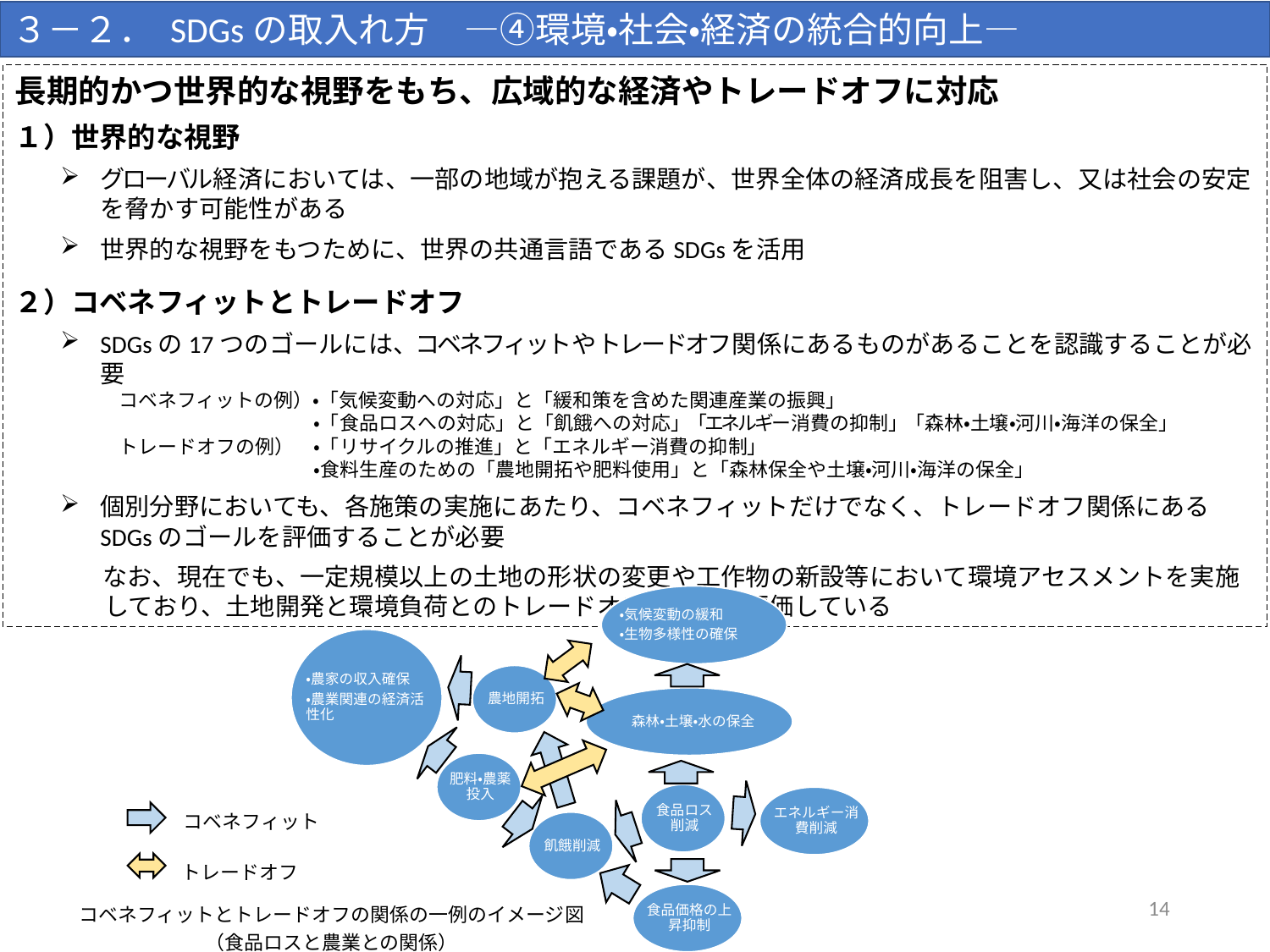

３－２． SDGsの取入れ方　―④環境・社会・経済の統合的向上―
長期的かつ世界的な視野をもち、広域的な経済やトレードオフに対応
１）世界的な視野
グローバル経済においては、一部の地域が抱える課題が、世界全体の経済成長を阻害し、又は社会の安定を脅かす可能性がある
世界的な視野をもつために、世界の共通言語であるSDGsを活用

２）コベネフィットとトレードオフ
SDGsの17つのゴールには、コベネフィットやトレードオフ関係にあるものがあることを認識することが必要
　　　コベネフィットの例）・「気候変動への対応」と「緩和策を含めた関連産業の振興」
　　　　　　　　　　　　　・「食品ロスへの対応」と「飢餓への対応」「エネルギー消費の抑制」「森林・土壌・河川・海洋の保全」
　　　トレードオフの例）　・「リサイクルの推進」と「エネルギー消費の抑制」
　　　　　　　　　　　　　・食料生産のための「農地開拓や肥料使用」と「森林保全や土壌・河川・海洋の保全」
個別分野においても、各施策の実施にあたり、コベネフィットだけでなく、トレードオフ関係にあるSDGsのゴールを評価することが必要
　　なお、現在でも、一定規模以上の土地の形状の変更や工作物の新設等において環境アセスメントを実施
　　しており、土地開発と環境負荷とのトレードオフについて評価している

・気候変動の緩和
・生物多様性の確保

・農家の収入確保
・農業関連の経済活性化

農地開拓

森林・土壌・水の保全

肥料・農薬投入

食品ロス削減

エネルギー消費削減

コベネフィット

飢餓削減

トレードオフ

14

食品価格の上昇抑制
コベネフィットとトレードオフの関係の一例のイメージ図
（食品ロスと農業との関係）